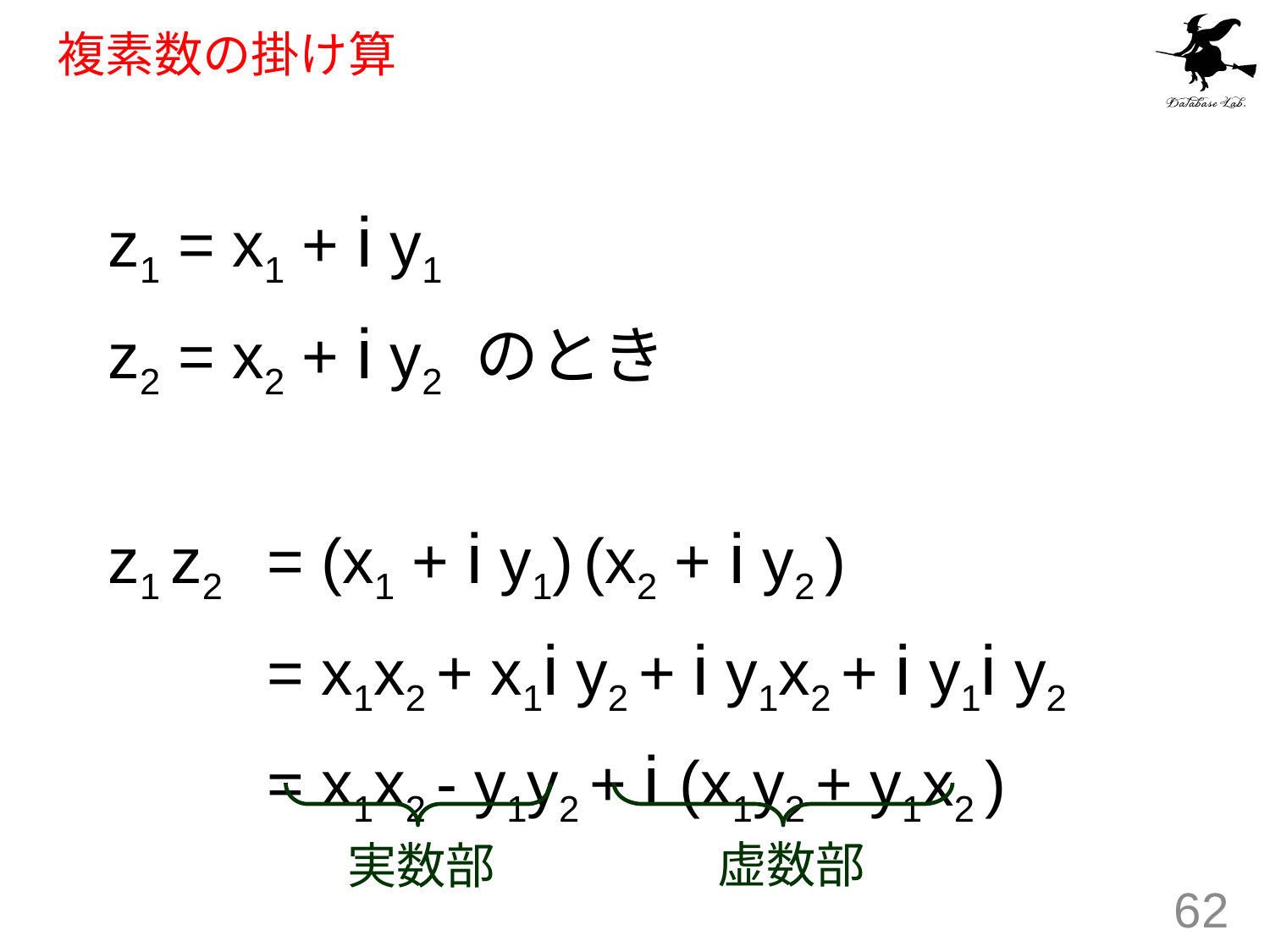

# 複素数の掛け算
z1 = x1 + i y1
z2 = x2 + i y2 のとき

z1 z2 	= (x1 + i y1) (x2 + i y2 )
		= x1x2 + x1i y2 + i y1x2 + i y1i y2
		= x1x2 - y1y2 + i (x1y2 + y1x2 )

虚数部
実数部
62